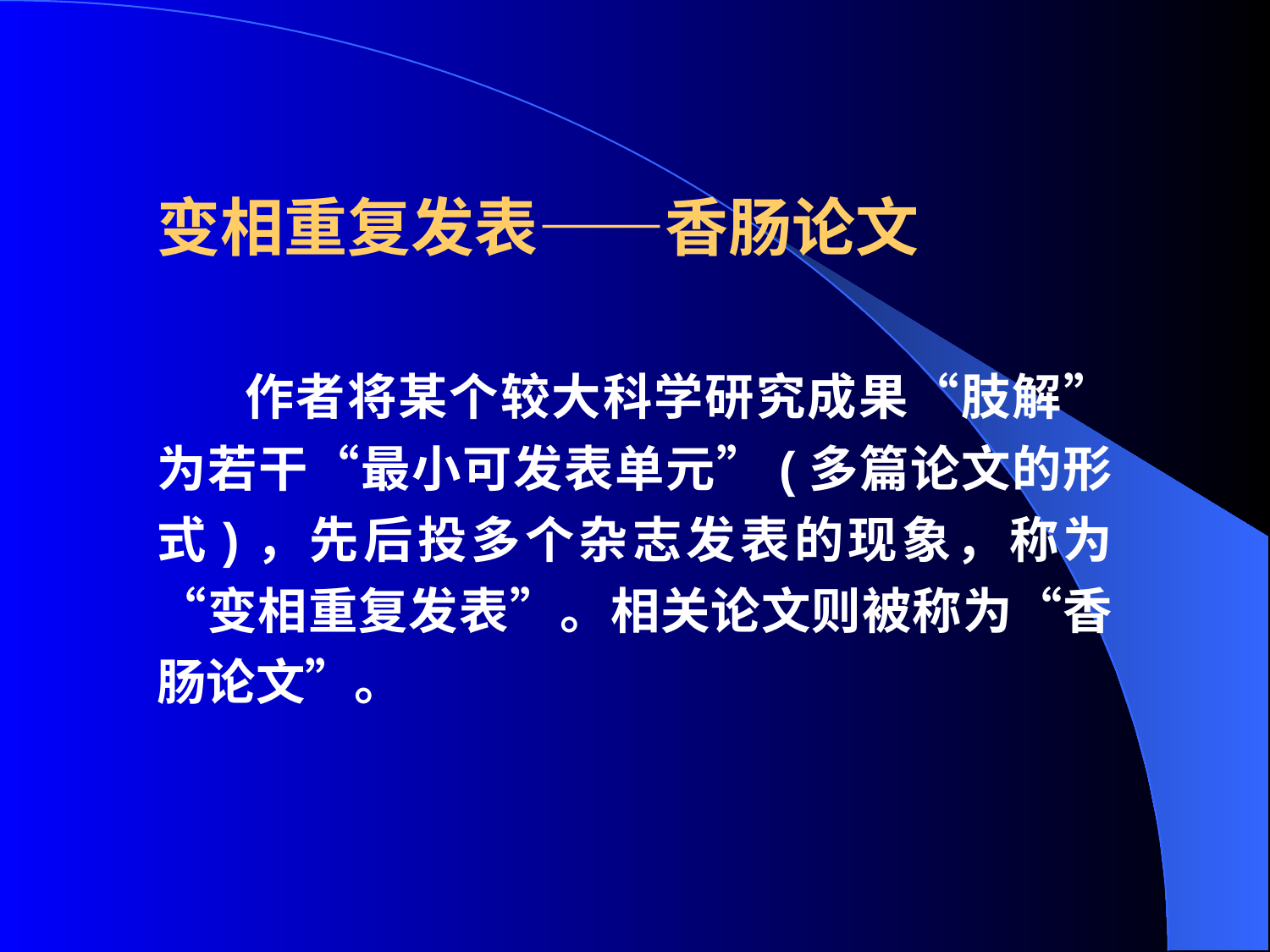

变相重复发表——香肠论文

　  作者将某个较大科学研究成果“肢解”为若干“最小可发表单元”(多篇论文的形式)，先后投多个杂志发表的现象，称为“变相重复发表”。相关论文则被称为“香肠论文”。